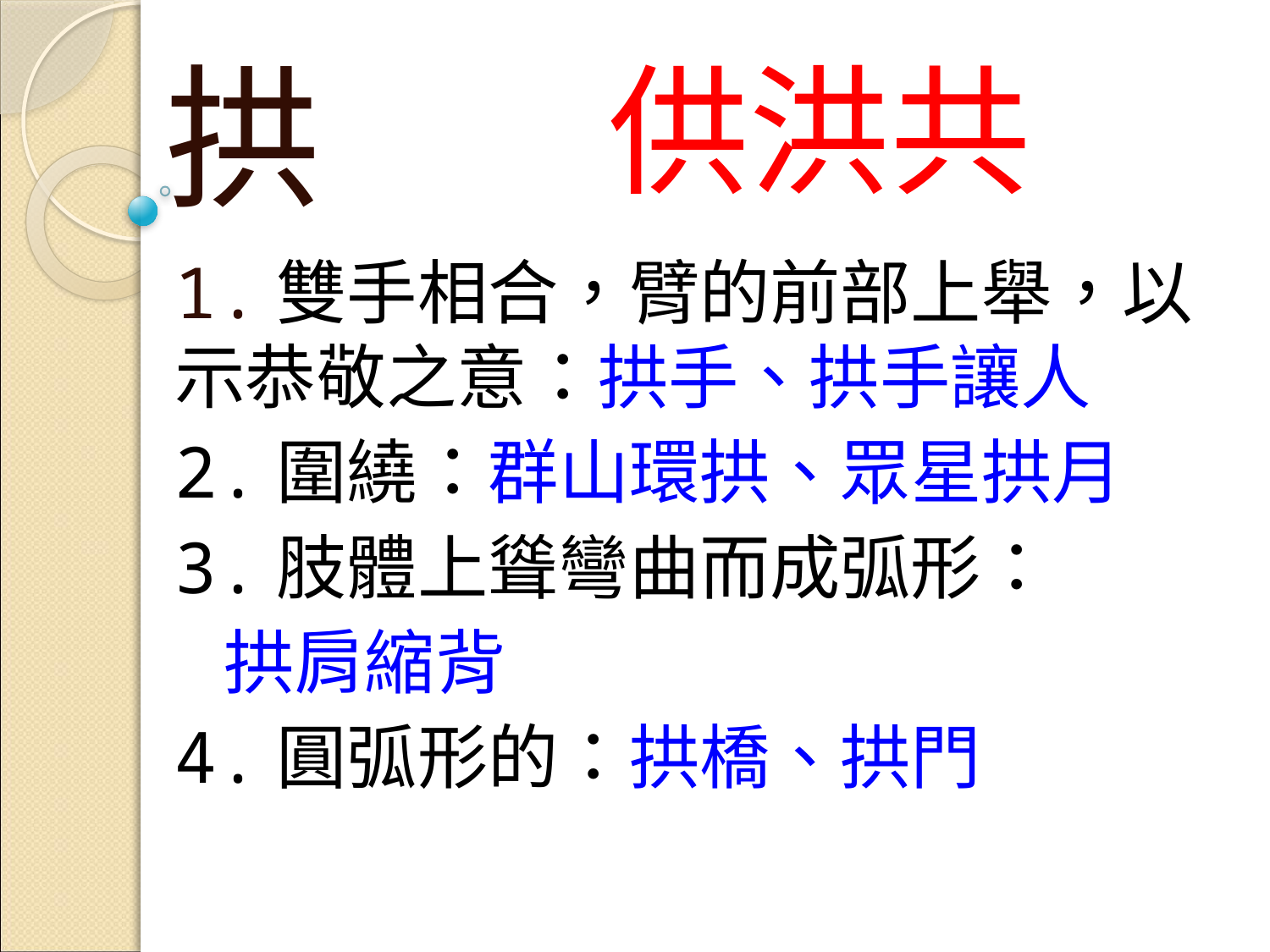

拱
# 供洪共
1.雙手相合，臂的前部上舉，以示恭敬之意：拱手、拱手讓人
2.圍繞：群山環拱、眾星拱月
3.肢體上聳彎曲而成弧形：
  拱肩縮背
4.圓弧形的：拱橋、拱門